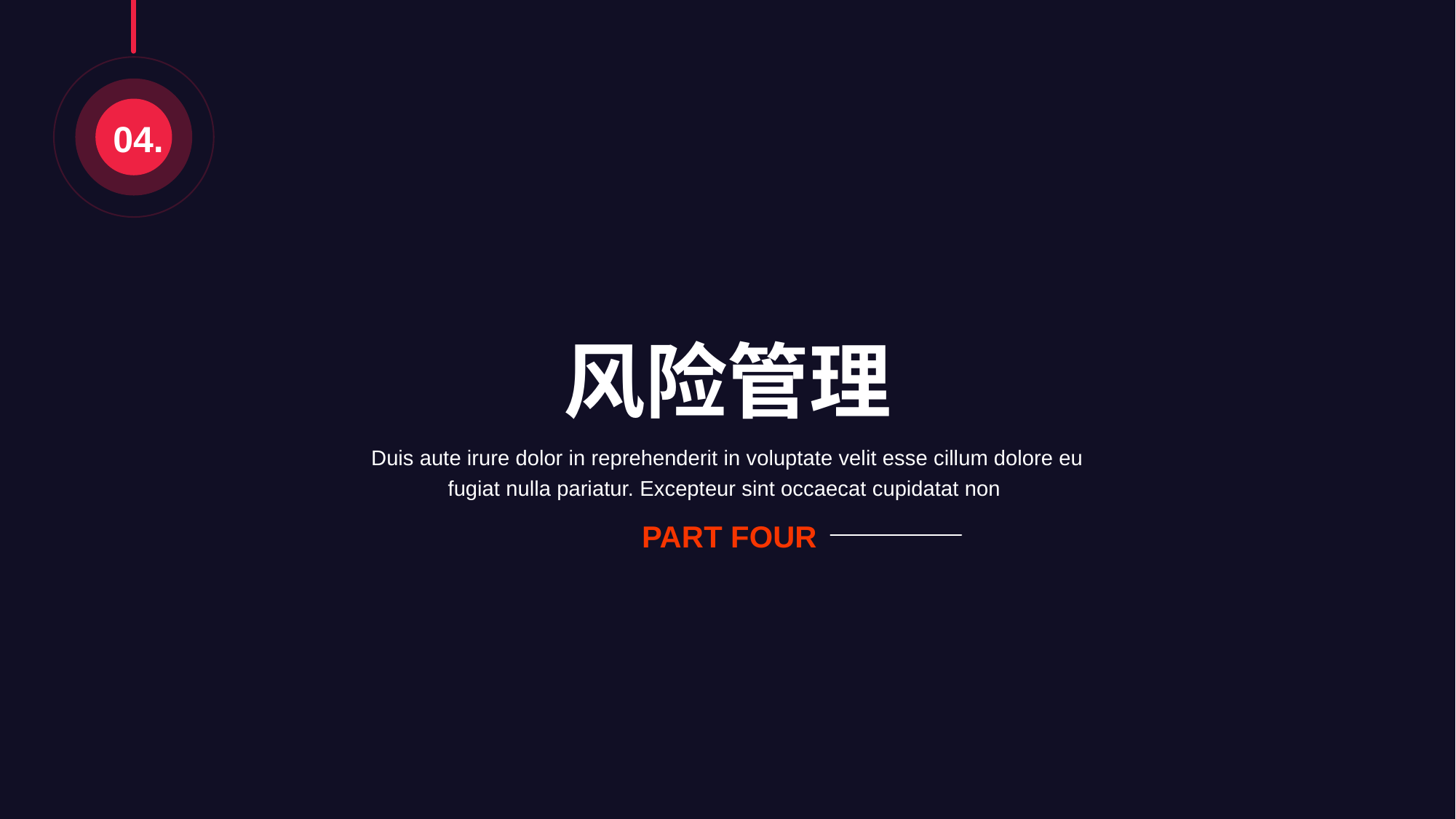

04.
风险管理
Duis aute irure dolor in reprehenderit in voluptate velit esse cillum dolore eu fugiat nulla pariatur. Excepteur sint occaecat cupidatat non
PART FOUR